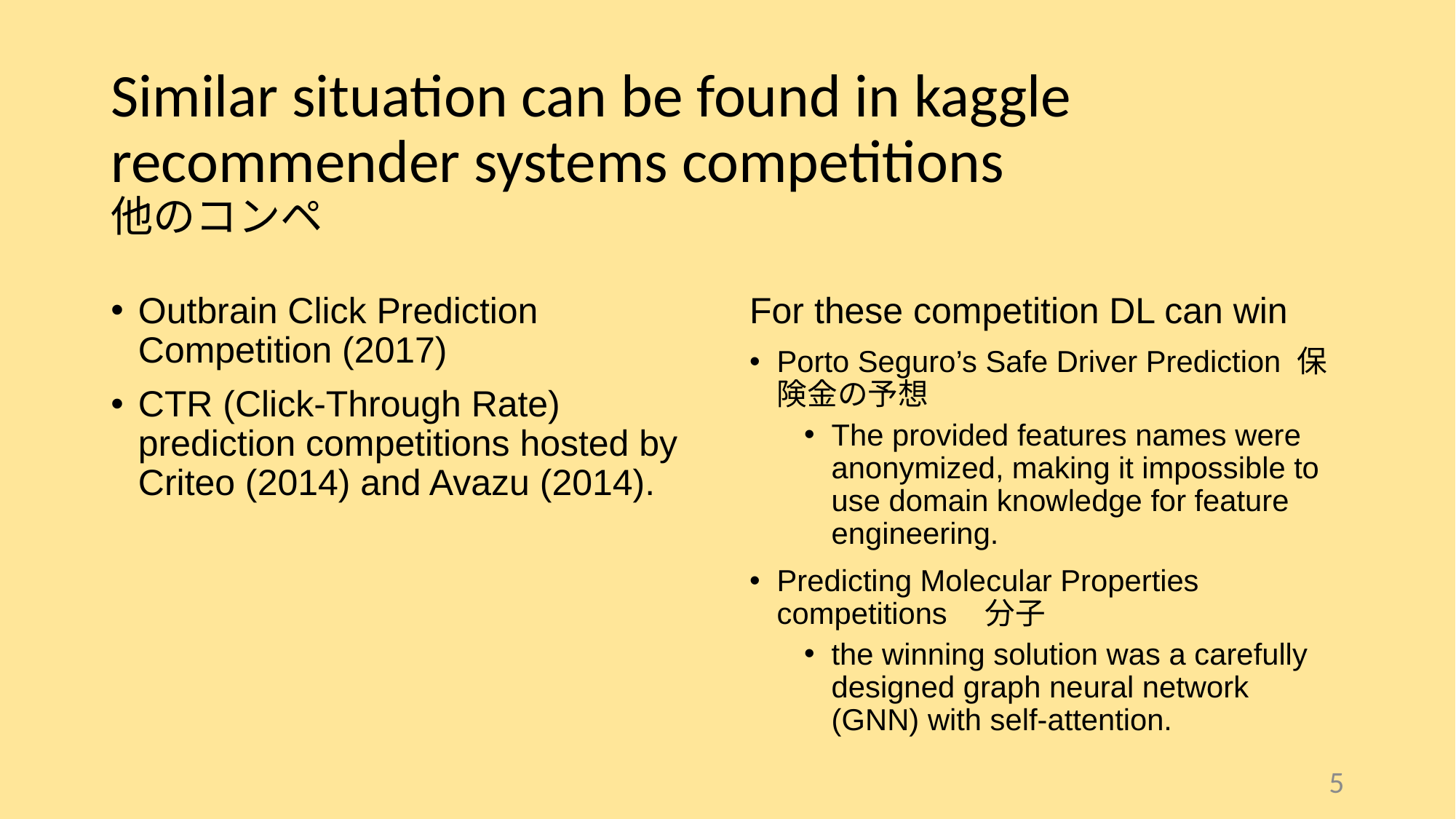

# Similar situation can be found in kaggle recommender systems competitions 他のコンペ
Outbrain Click Prediction Competition (2017)
CTR (Click-Through Rate) prediction competitions hosted by Criteo (2014) and Avazu (2014).

For these competition DL can win
Porto Seguro’s Safe Driver Prediction 保険金の予想
The provided features names were anonymized, making it impossible to use domain knowledge for feature engineering.
Predicting Molecular Properties competitions　分子
the winning solution was a carefully designed graph neural network (GNN) with self-attention.
5